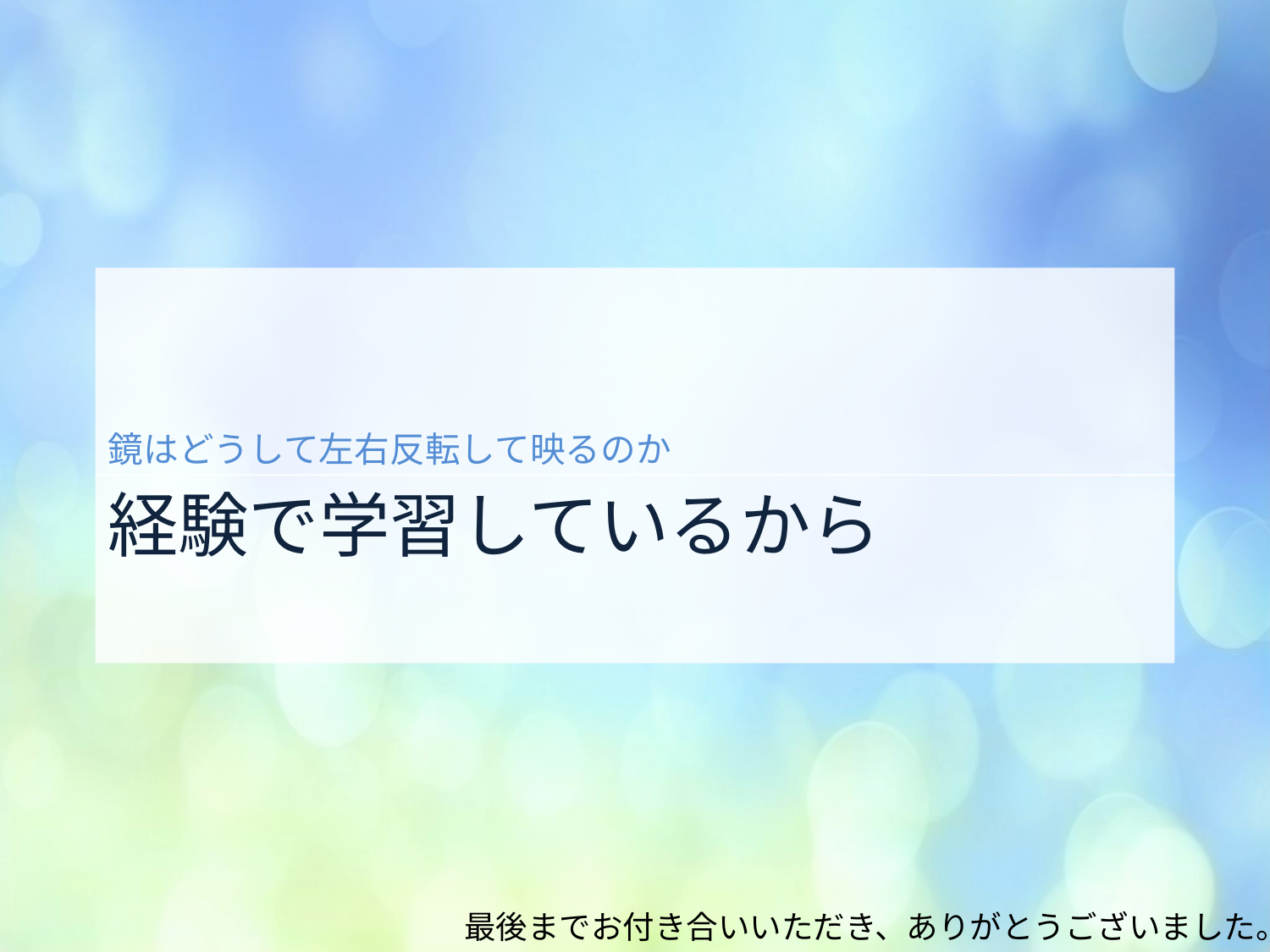

鏡はどうして左右反転して映るのか
# 経験で学習しているから
最後までお付き合いいただき、ありがとうございました。